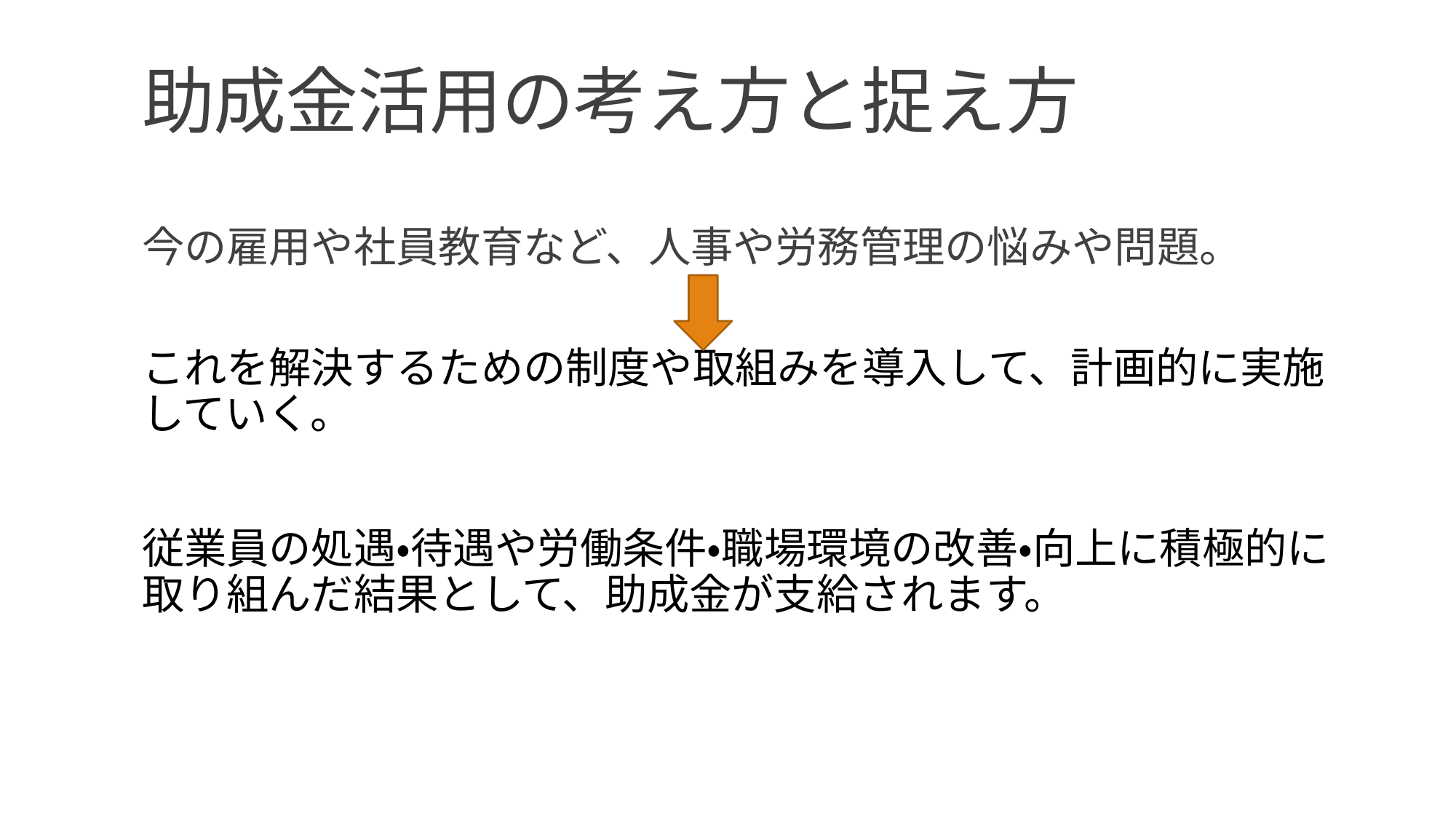

# 助成金活用の考え方と捉え方
今の雇用や社員教育など、人事や労務管理の悩みや問題。

これを解決するための制度や取組みを導入して、計画的に実施していく。

従業員の処遇・待遇や労働条件・職場環境の改善・向上に積極的に取り組んだ結果として、助成金が支給されます。